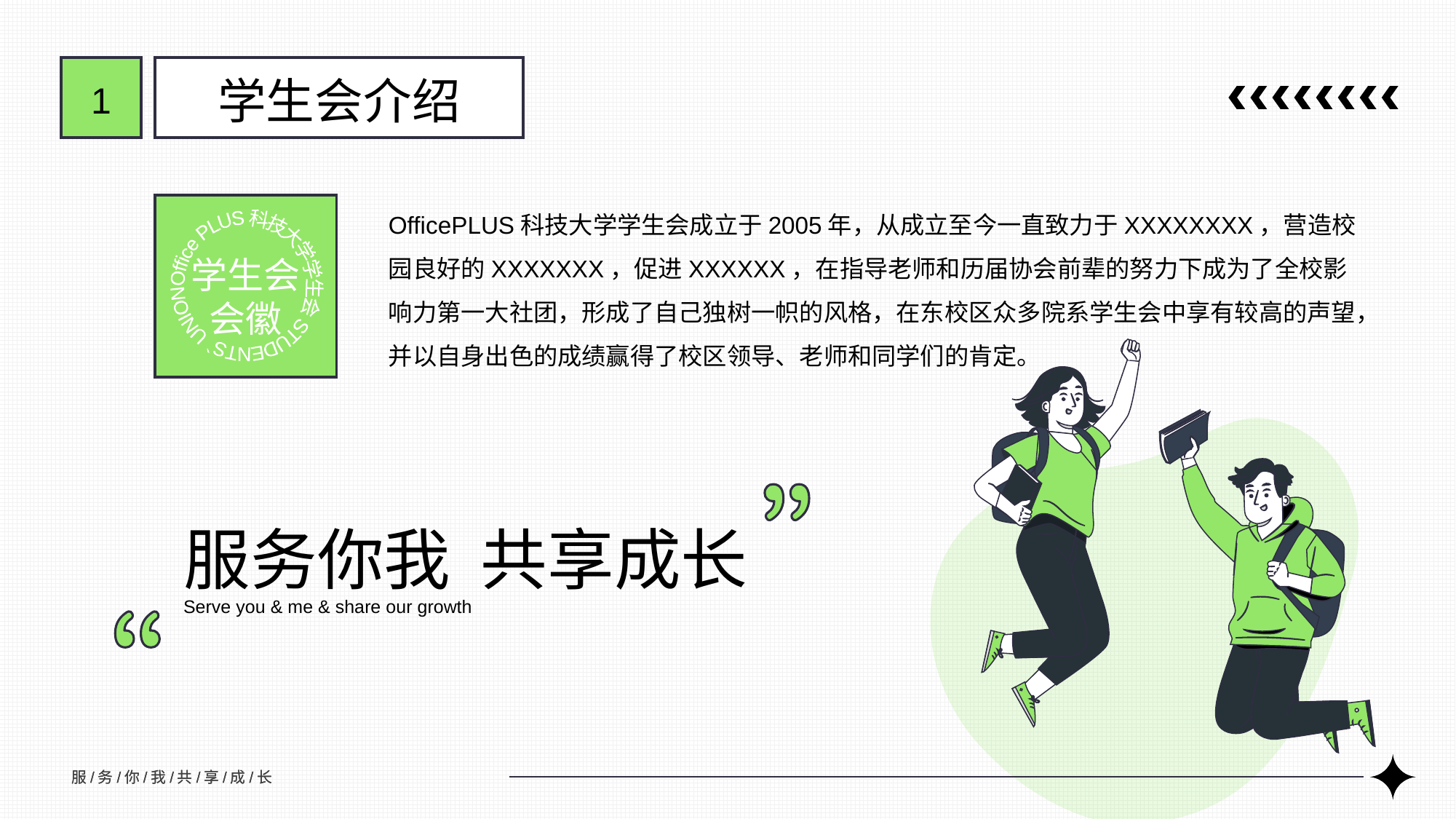

1
学生会介绍
OfficePLUS科技大学学生会成立于2005年，从成立至今一直致力于XXXXXXXX，营造校园良好的XXXXXXX，促进XXXXXX，在指导老师和历届协会前辈的努力下成为了全校影响力第一大社团，形成了自己独树一帜的风格，在东校区众多院系学生会中享有较高的声望，并以自身出色的成绩赢得了校区领导、老师和同学们的肯定。

Office PLUS 科技大学学生会 STUDENTS` UNION
学生会会徽

服务你我  共享成长
Serve you & me & share our growth

服/务/你/我/共/享/成/长